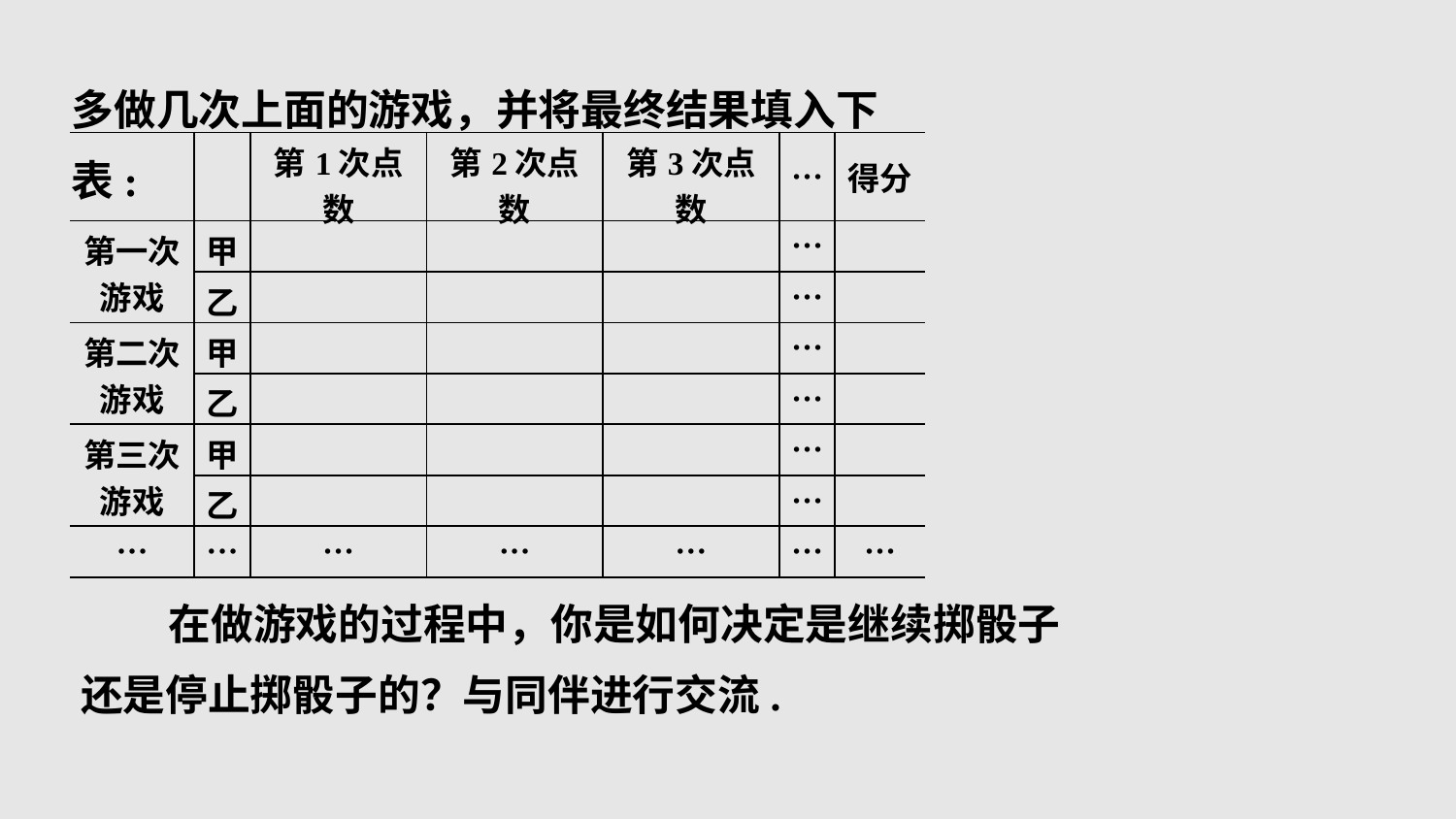

多做几次上面的游戏，并将最终结果填入下表:
|  |  | 第1次点数 | 第2次点数 | 第3次点数 | ··· | 得分 |
| --- | --- | --- | --- | --- | --- | --- |
| 第一次游戏 | 甲 |  |  |  | ··· |  |
|  | 乙 |  |  |  | ··· |  |
| 第二次游戏 | 甲 |  |  |  | ··· |  |
|  | 乙 |  |  |  | ··· |  |
| 第三次游戏 | 甲 |  |  |  | ··· |  |
|  | 乙 |  |  |  | ··· |  |
| ··· | ··· | ··· | ··· | ··· | ··· | ··· |
        在做游戏的过程中，你是如何决定是继续掷骰子
还是停止掷骰子的？与同伴进行交流.